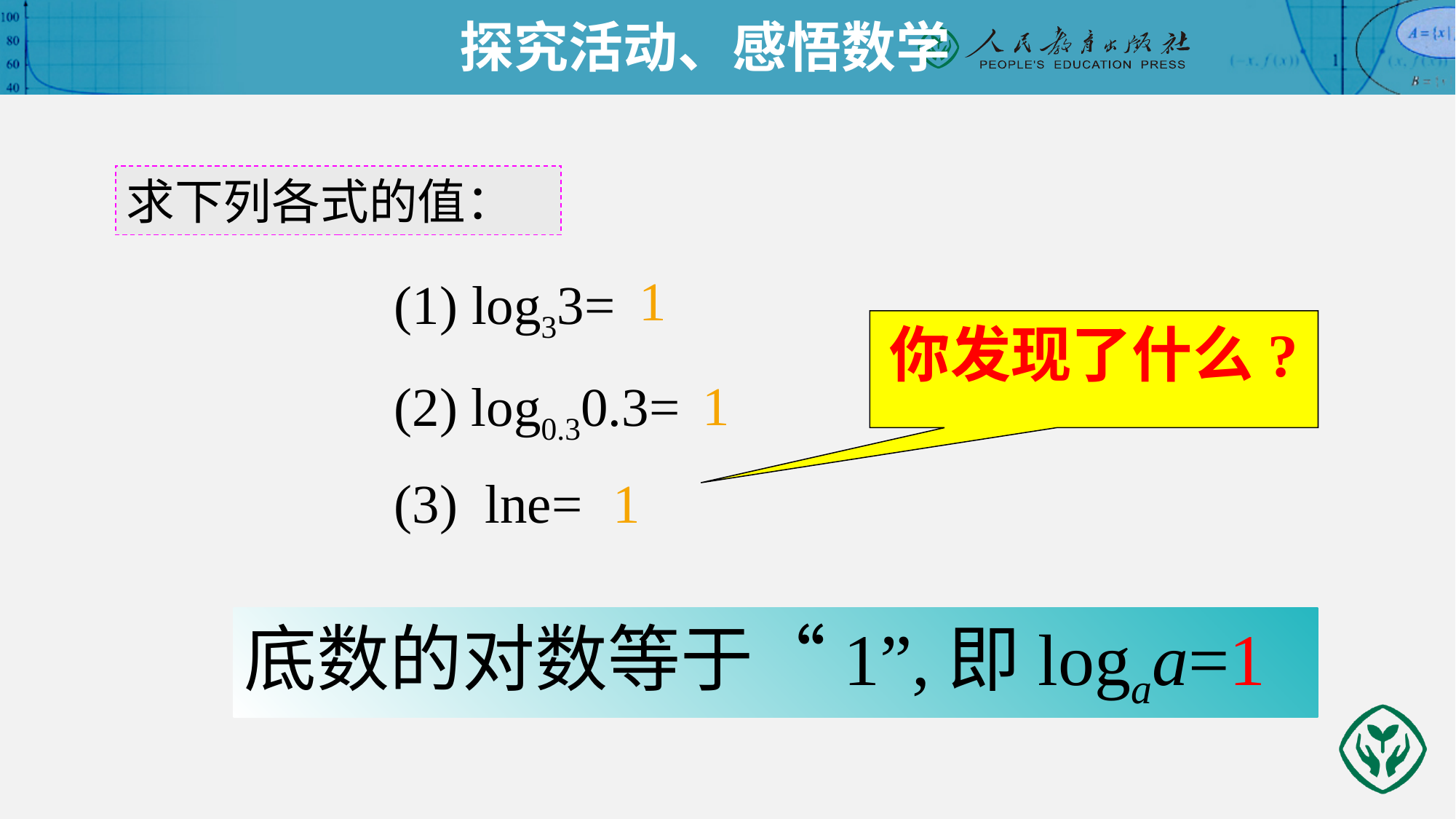

探究活动、感悟数学
求下列各式的值：
1
(1) log33=
你发现了什么?
1
(2) log0.30.3=
(3)  lne=
1
底数的对数等于“1”,即logaa=1